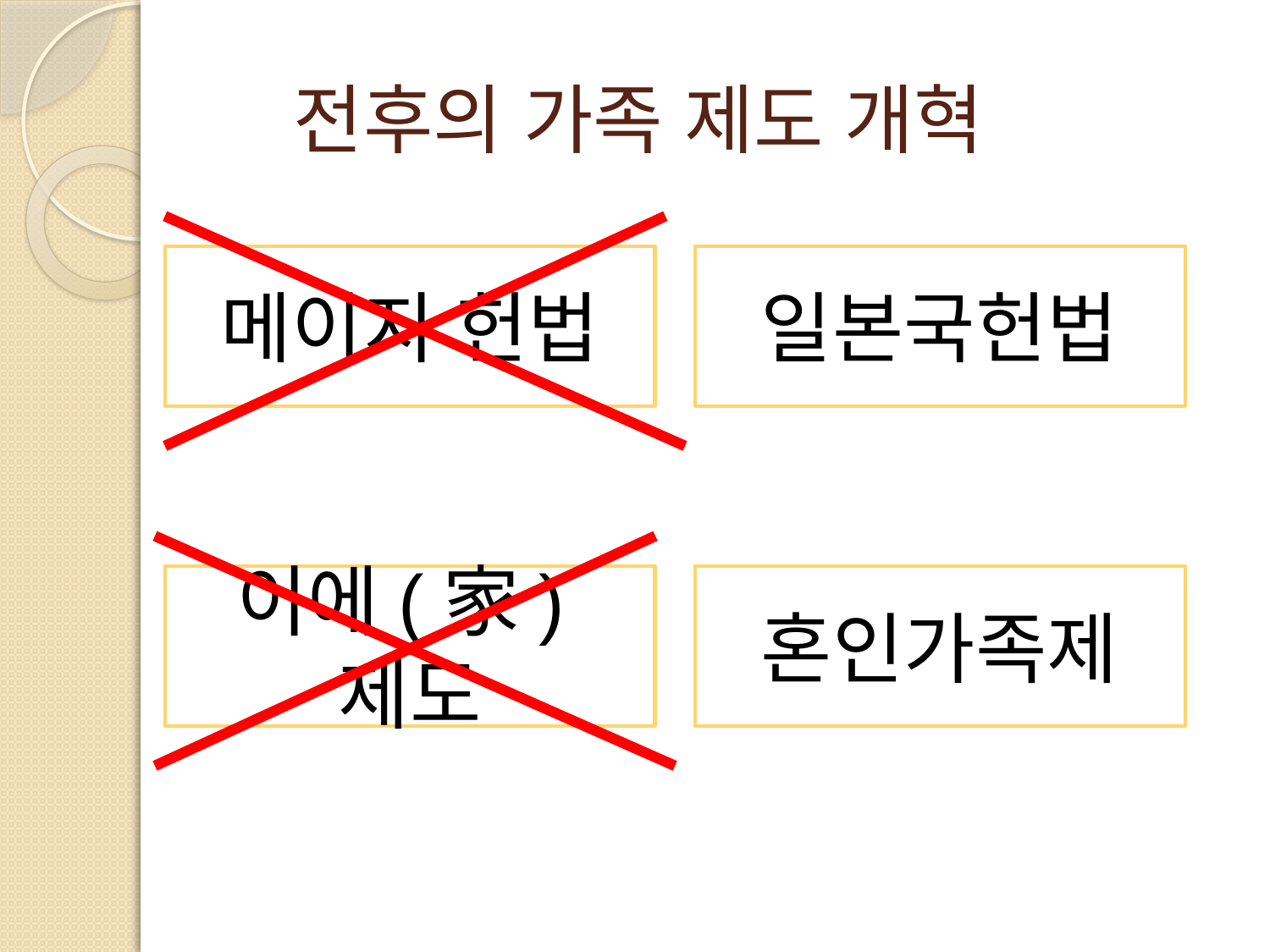

# 전후의 가족 제도 개혁
메이지 헌법
일본국헌법
이에(家)제도
혼인가족제